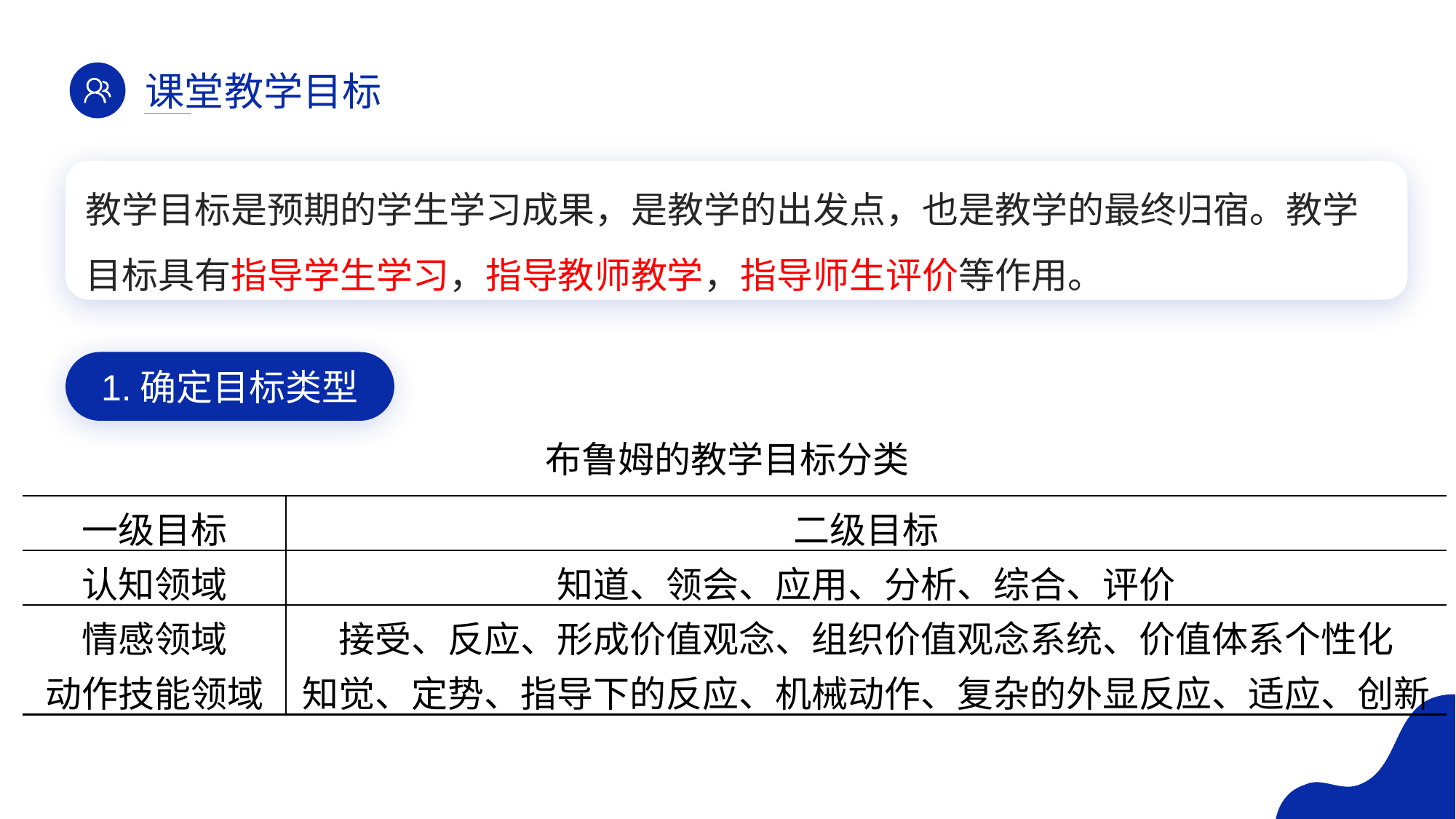

课堂教学目标
教学目标是预期的学生学习成果，是教学的出发点，也是教学的最终归宿。教学目标具有指导学生学习，指导教师教学，指导师生评价等作用。
1.确定目标类型
布鲁姆的教学目标分类
| 一级目标 | 二级目标 |
| --- | --- |
| 认知领域 | 知道、领会、应用、分析、综合、评价 |
| 情感领域 | 接受、反应、形成价值观念、组织价值观念系统、价值体系个性化 |
| 动作技能领域 | 知觉、定势、指导下的反应、机械动作、复杂的外显反应、适应、创新 |